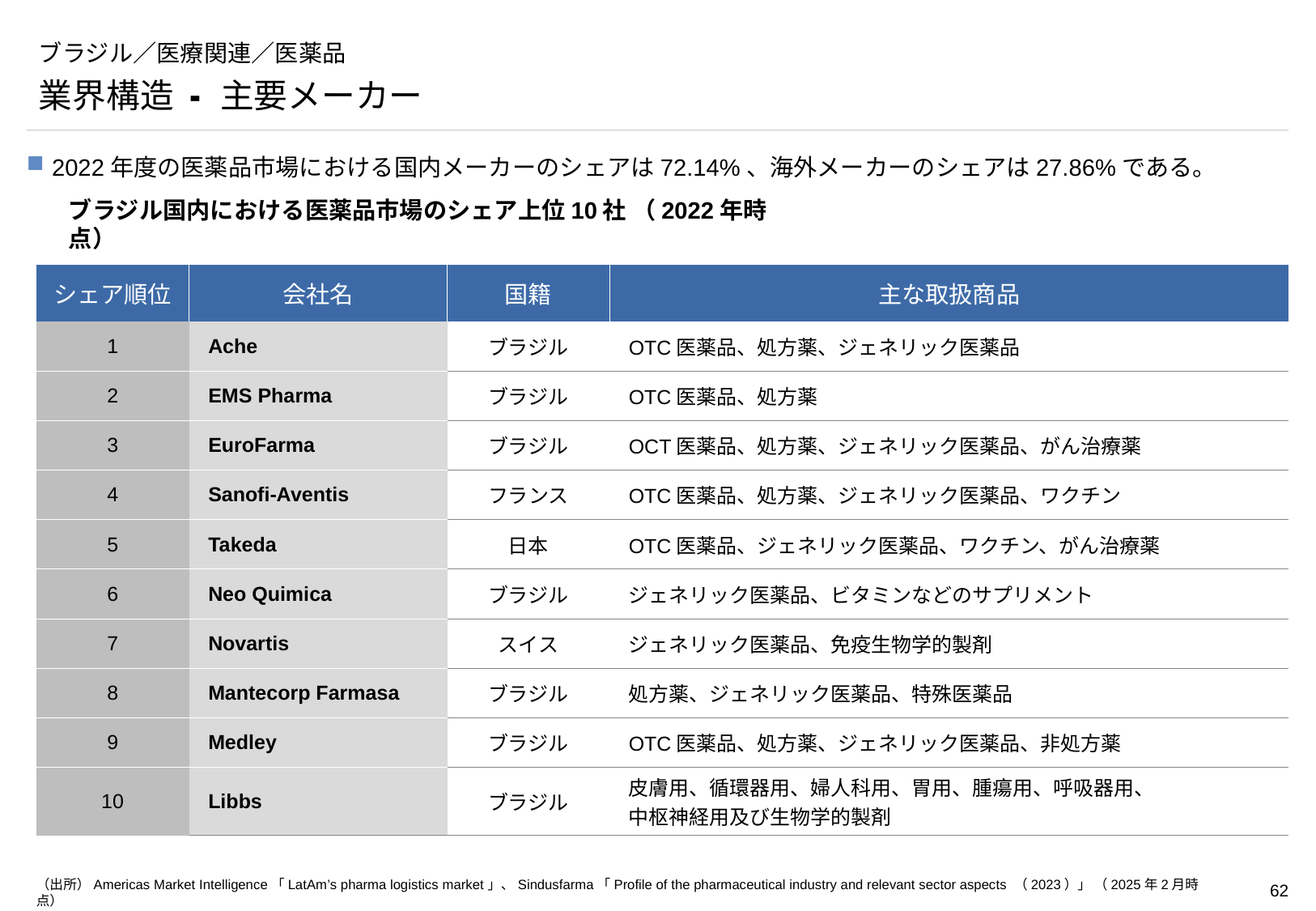

# ブラジル／医療関連／医薬品
業界構造 - 主要メーカー
2022年度の医薬品市場における国内メーカーのシェアは72.14%、海外メーカーのシェアは27.86%である。
ブラジル国内における医薬品市場のシェア上位10社 （2022年時点）
| シェア順位 | 会社名 | 国籍 | 主な取扱商品 |
| --- | --- | --- | --- |
| 1 | Ache | ブラジル | OTC医薬品、処方薬、ジェネリック医薬品 |
| 2 | EMS Pharma | ブラジル | OTC医薬品、処方薬 |
| 3 | EuroFarma | ブラジル | OCT医薬品、処方薬、ジェネリック医薬品、がん治療薬 |
| 4 | Sanofi-Aventis | フランス | OTC医薬品、処方薬、ジェネリック医薬品、ワクチン |
| 5 | Takeda | 日本 | OTC医薬品、ジェネリック医薬品、ワクチン、がん治療薬 |
| 6 | Neo Quimica | ブラジル | ジェネリック医薬品、ビタミンなどのサプリメント |
| 7 | Novartis | スイス | ジェネリック医薬品、免疫生物学的製剤 |
| 8 | Mantecorp Farmasa | ブラジル | 処方薬、ジェネリック医薬品、特殊医薬品 |
| 9 | Medley | ブラジル | OTC医薬品、処方薬、ジェネリック医薬品、非処方薬 |
| 10 | Libbs | ブラジル | 皮膚用、循環器用、婦人科用、胃用、腫瘍用、呼吸器用、 中枢神経用及び生物学的製剤 |
（出所）Americas Market Intelligence「LatAm’s pharma logistics market」、Sindusfarma「Profile of the pharmaceutical industry and relevant sector aspects （2023）」 （2025年2月時点）